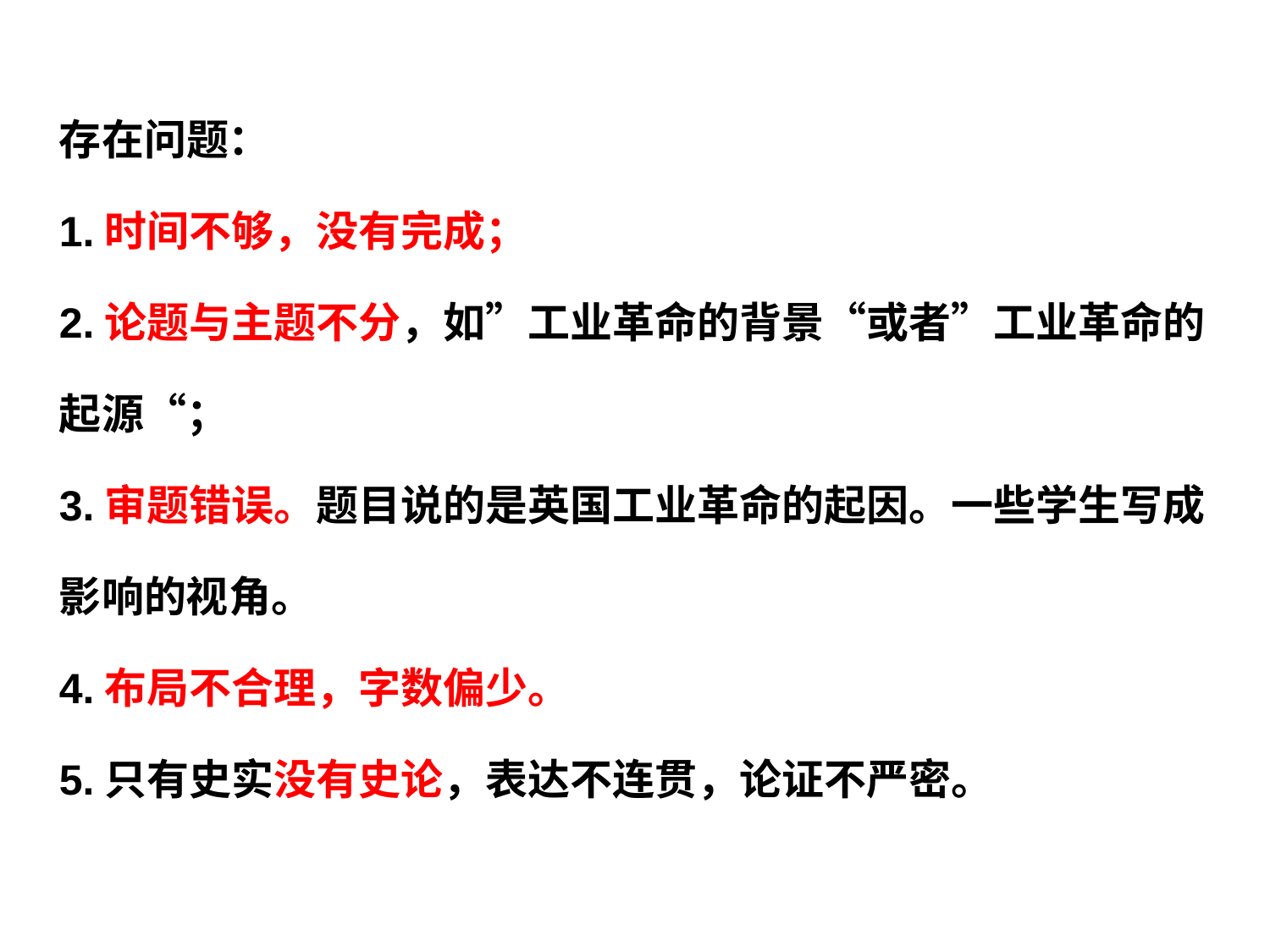

存在问题：
1.时间不够，没有完成；
2.论题与主题不分，如”工业革命的背景“或者”工业革命的起源“；
3.审题错误。题目说的是英国工业革命的起因。一些学生写成影响的视角。
4.布局不合理，字数偏少。
5.只有史实没有史论，表达不连贯，论证不严密。